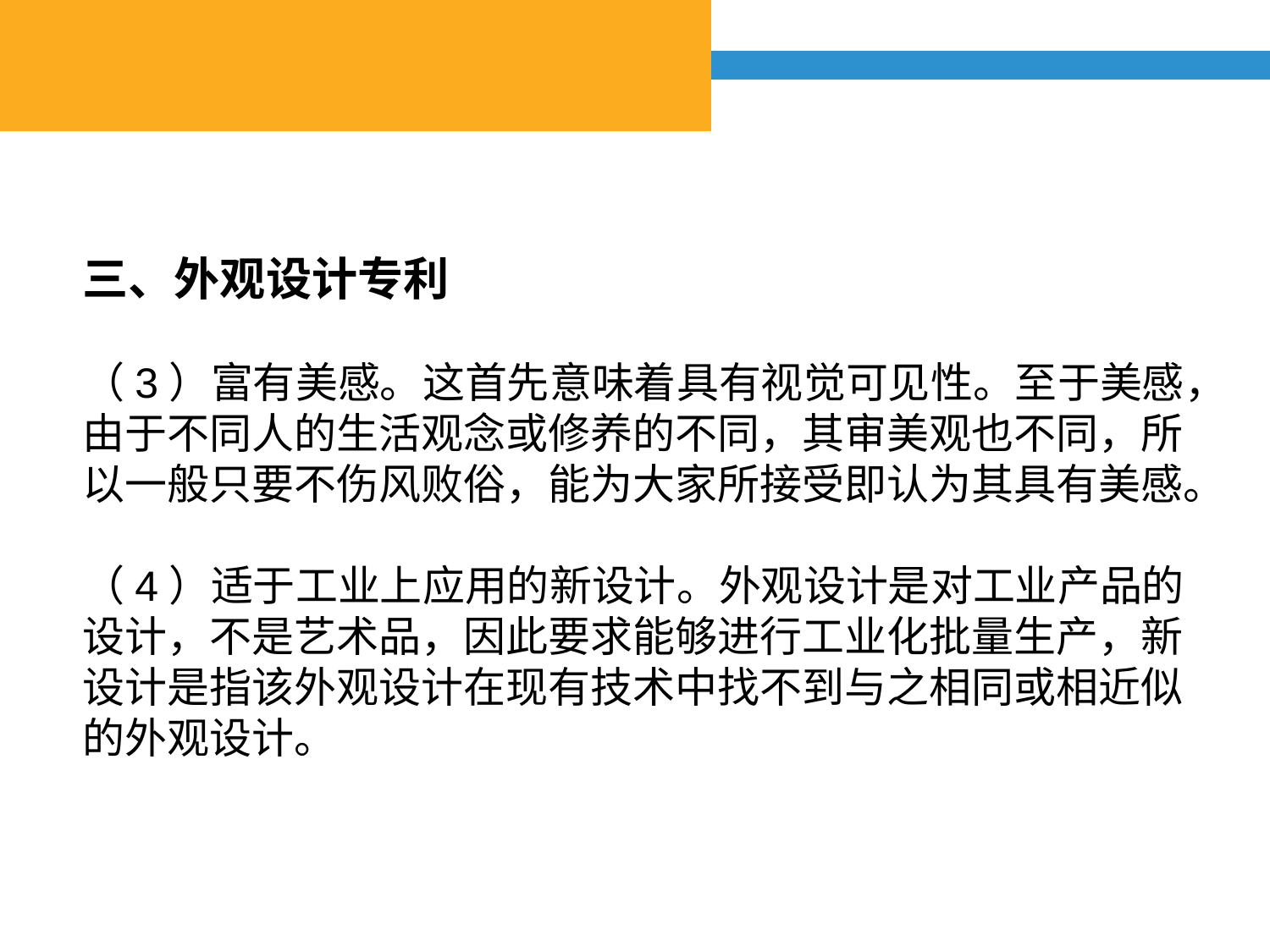

三、外观设计专利

（3）富有美感。这首先意味着具有视觉可见性。至于美感，由于不同人的生活观念或修养的不同，其审美观也不同，所以一般只要不伤风败俗，能为大家所接受即认为其具有美感。

（4）适于工业上应用的新设计。外观设计是对工业产品的设计，不是艺术品，因此要求能够进行工业化批量生产，新设计是指该外观设计在现有技术中找不到与之相同或相近似的外观设计。